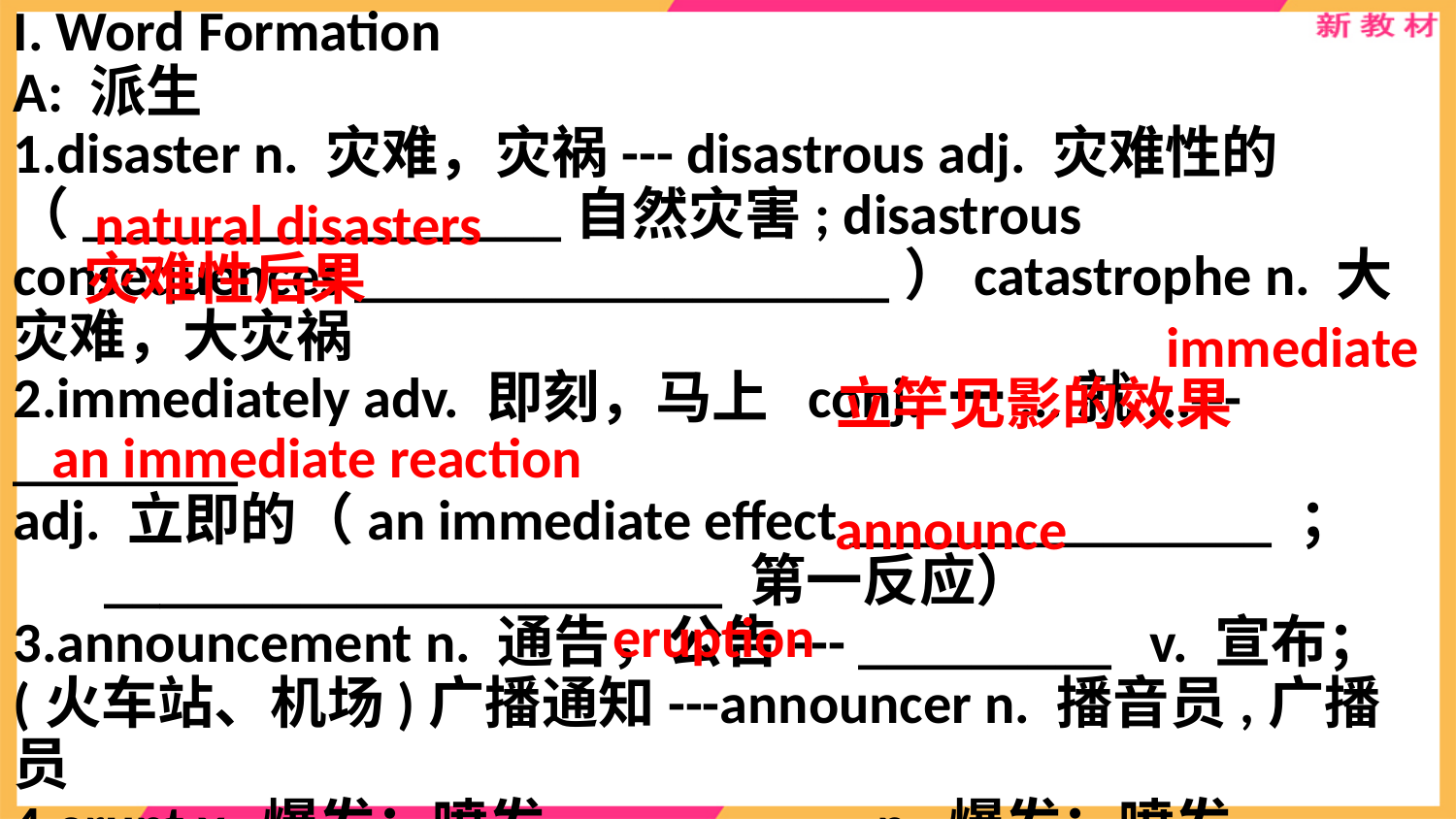

I. Word Formation
A: 派生
1.disaster n. 灾难，灾祸--- disastrous adj. 灾难性的（_________________自然灾害; disastrous consequences ___________________）catastrophe n. 大灾难，大灾祸
2.immediately adv. 即刻，马上  conj. 一...就...---________
adj. 立即的（an immediate effect _______________ ；           ______________________ 第一反应）
3.announcement n. 通告，公告--- _________   v. 宣布；(火车站、机场)广播通知---announcer n. 播音员,广播员
4.erupt v. 爆发；喷发---_________ n. 爆发；喷发
    (volcanic eruption火山爆发)
natural disasters
灾难性后果
immediate
立竿见影的效果
an immediate reaction
announce
eruption